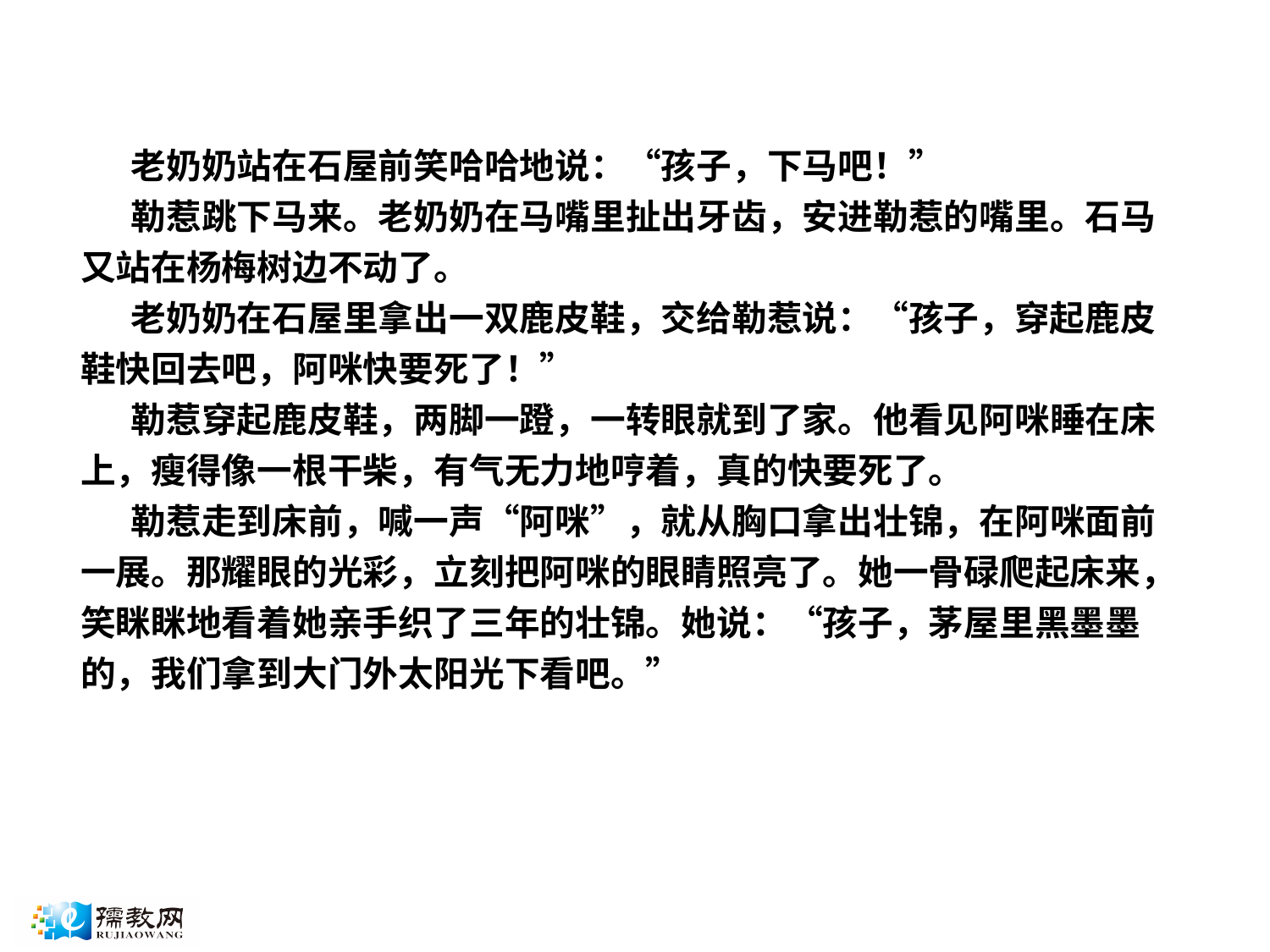

老奶奶站在石屋前笑哈哈地说：“孩子，下马吧！”
勒惹跳下马来。老奶奶在马嘴里扯出牙齿，安进勒惹的嘴里。石马又站在杨梅树边不动了。
老奶奶在石屋里拿出一双鹿皮鞋，交给勒惹说：“孩子，穿起鹿皮鞋快回去吧，阿咪快要死了！”
勒惹穿起鹿皮鞋，两脚一蹬，一转眼就到了家。他看见阿咪睡在床上，瘦得像一根干柴，有气无力地哼着，真的快要死了。
勒惹走到床前，喊一声“阿咪”，就从胸口拿出壮锦，在阿咪面前一展。那耀眼的光彩，立刻把阿咪的眼睛照亮了。她一骨碌爬起床来，笑眯眯地看着她亲手织了三年的壮锦。她说：“孩子，茅屋里黑墨墨的，我们拿到大门外太阳光下看吧。”